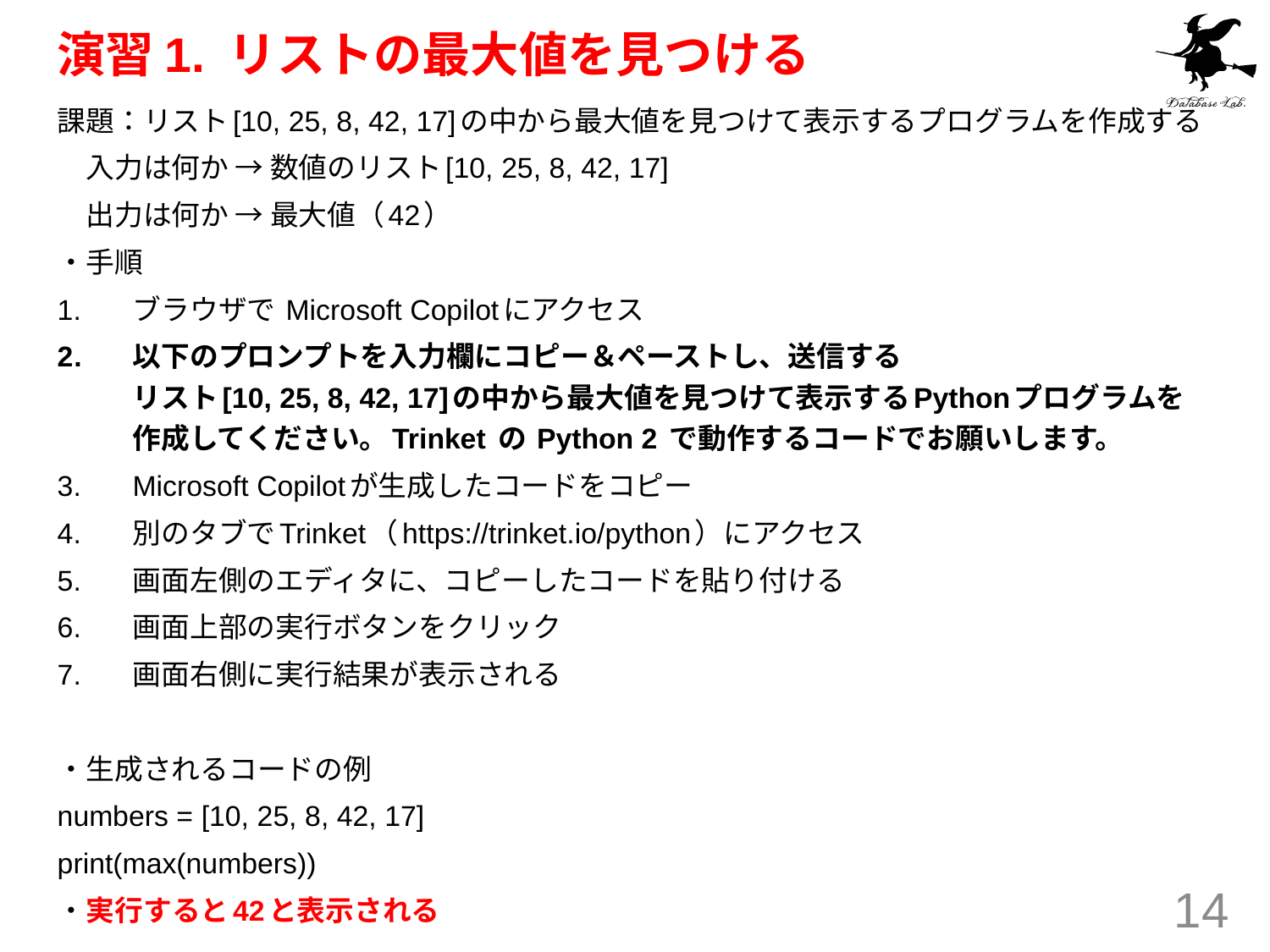

# 演習1. リストの最大値を見つける
課題：リスト[10, 25, 8, 42, 17]の中から最大値を見つけて表示するプログラムを作成する
　入力は何か → 数値のリスト[10, 25, 8, 42, 17]
　出力は何か → 最大値（42）
・手順
ブラウザで Microsoft Copilotにアクセス
以下のプロンプトを入力欄にコピー＆ペーストし、送信する
リスト[10, 25, 8, 42, 17]の中から最大値を見つけて表示するPythonプログラムを作成してください。Trinket の Python 2 で動作するコードでお願いします。
Microsoft Copilotが生成したコードをコピー
別のタブでTrinket（https://trinket.io/python）にアクセス
画面左側のエディタに、コピーしたコードを貼り付ける
画面上部の実行ボタンをクリック
画面右側に実行結果が表示される

・生成されるコードの例
numbers = [10, 25, 8, 42, 17]
print(max(numbers))
・実行すると42と表示される
14